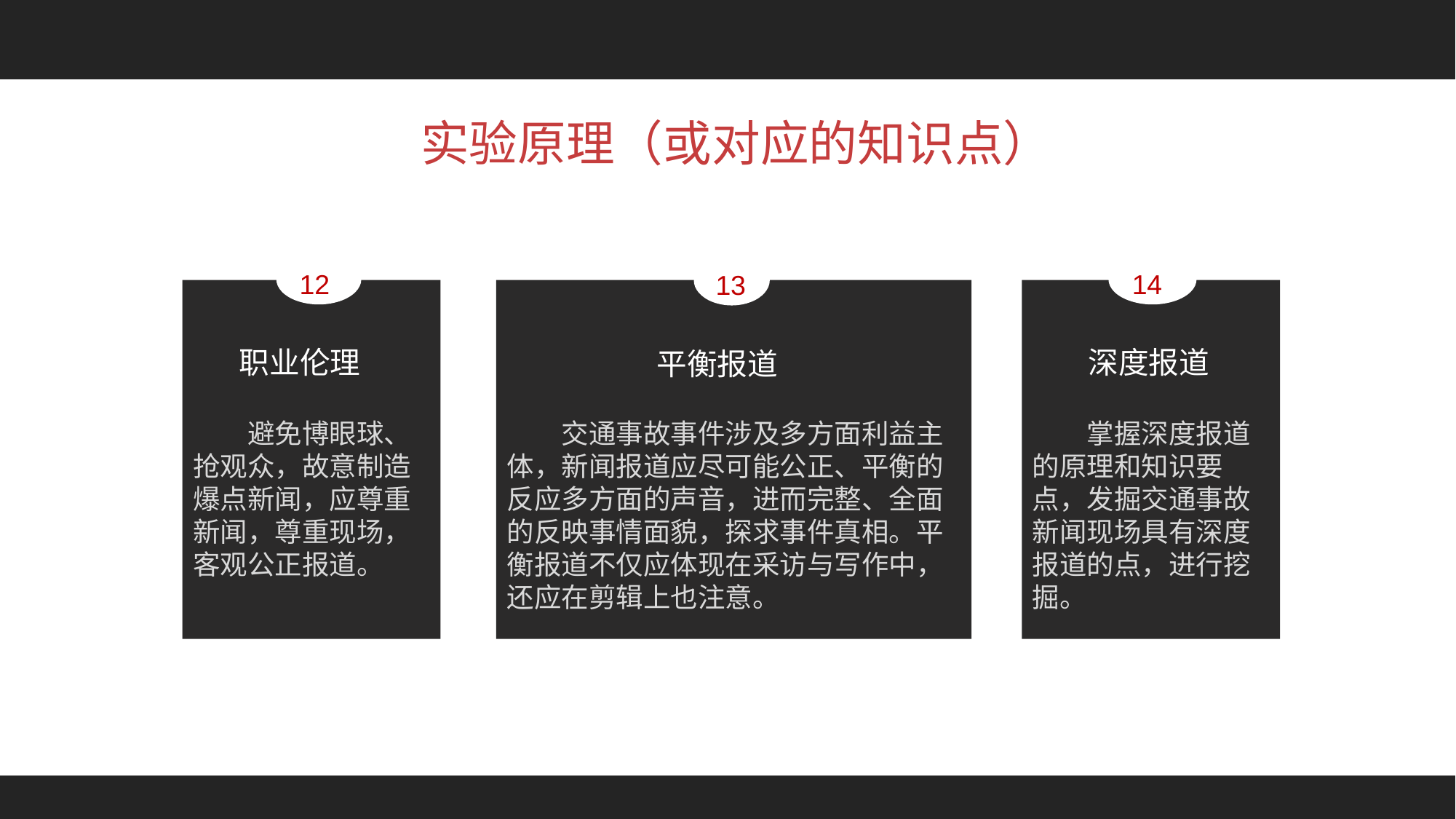

实验原理（或对应的知识点）
12
14
13

避免博眼球、抢观众，故意制造爆点新闻，应尊重新闻，尊重现场，客观公正报道。

交通事故事件涉及多方面利益主体，新闻报道应尽可能公正、平衡的反应多方面的声音，进而完整、全面的反映事情面貌，探求事件真相。平衡报道不仅应体现在采访与写作中，还应在剪辑上也注意。

掌握深度报道的原理和知识要点，发掘交通事故新闻现场具有深度报道的点，进行挖掘。
职业伦理
深度报道
平衡报道